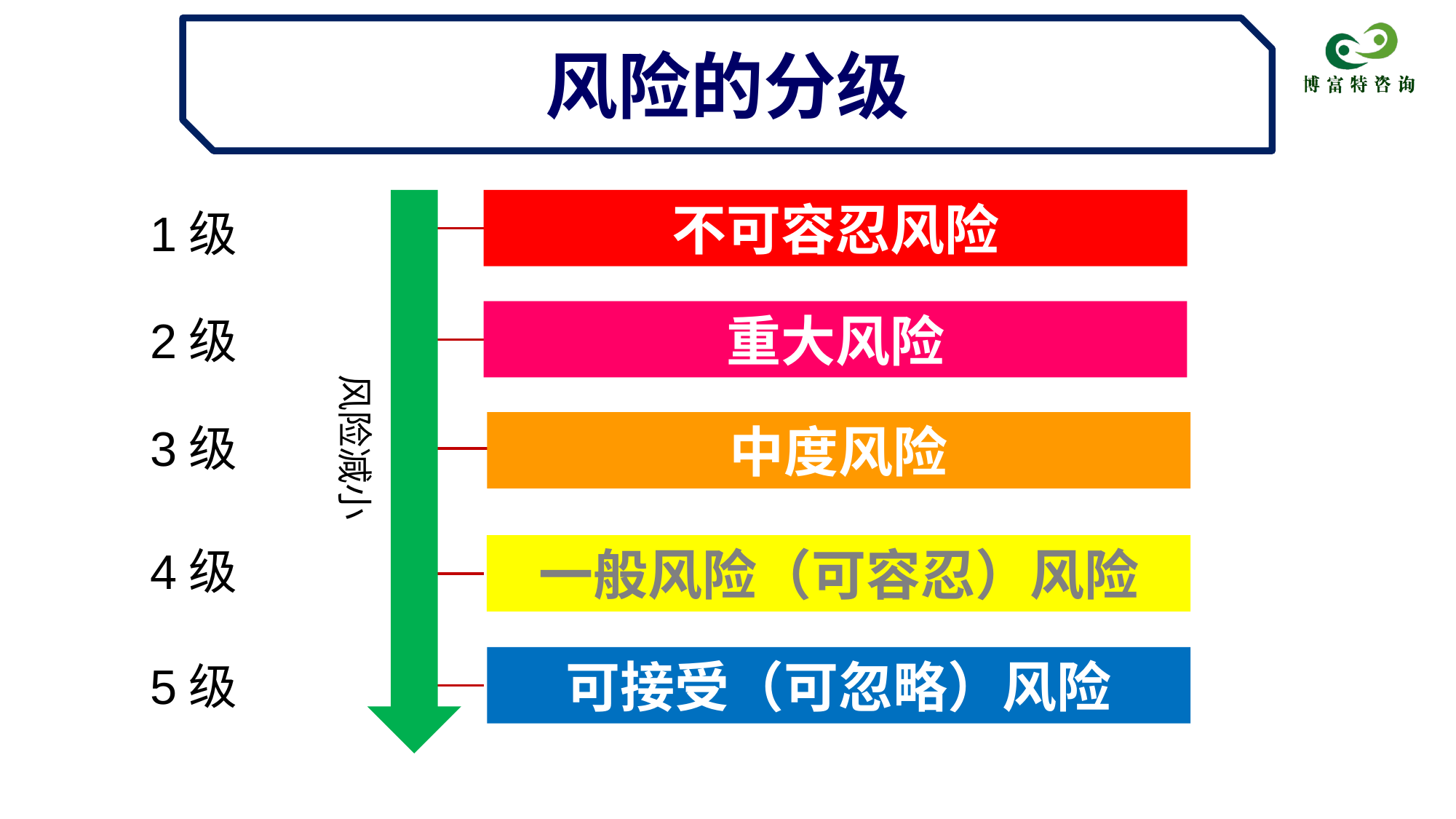

27
风险的分级
不可容忍风险

1级
风险减小
重大风险
2级
中度风险
3级

4级
一般风险（可容忍）风险
可接受（可忽略）风险
5级